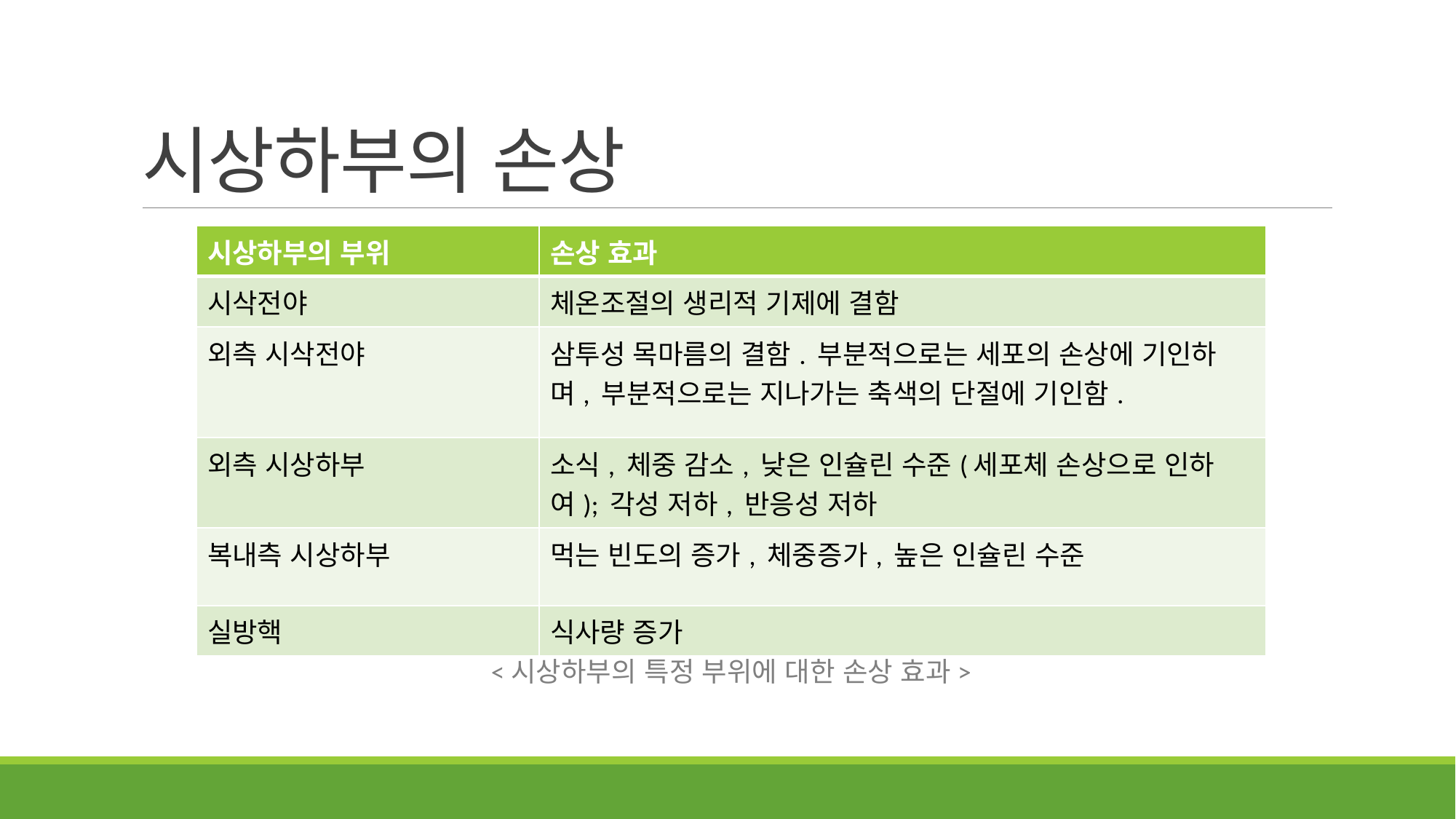

# 시상하부의 손상
| 시상하부의 부위 | 손상 효과 |
| --- | --- |
| 시삭전야 | 체온조절의 생리적 기제에 결함 |
| 외측 시삭전야 | 삼투성 목마름의 결함. 부분적으로는 세포의 손상에 기인하며, 부분적으로는 지나가는 축색의 단절에 기인함. |
| 외측 시상하부 | 소식, 체중 감소, 낮은 인슐린 수준(세포체 손상으로 인하여); 각성 저하, 반응성 저하 |
| 복내측 시상하부 | 먹는 빈도의 증가, 체중증가, 높은 인슐린 수준 |
| 실방핵 | 식사량 증가 |
<시상하부의 특정 부위에 대한 손상 효과>